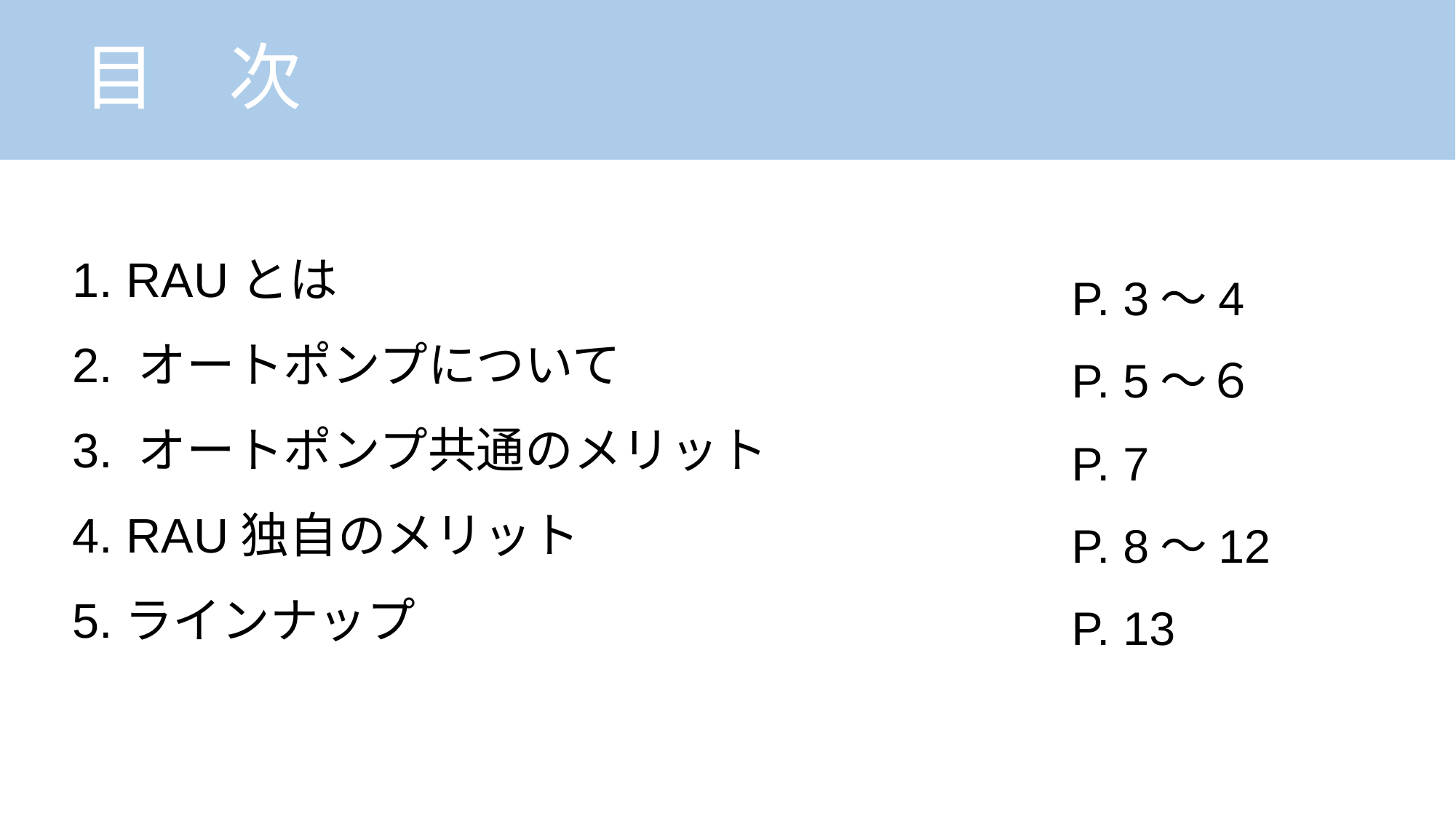

# 目　次
1. RAUとは
2. オートポンプについて
3. オートポンプ共通のメリット
4. RAU独自のメリット
5.ラインナップ
P. 3～4
p. 5～６
p. 7
p. 8～12
p. 13